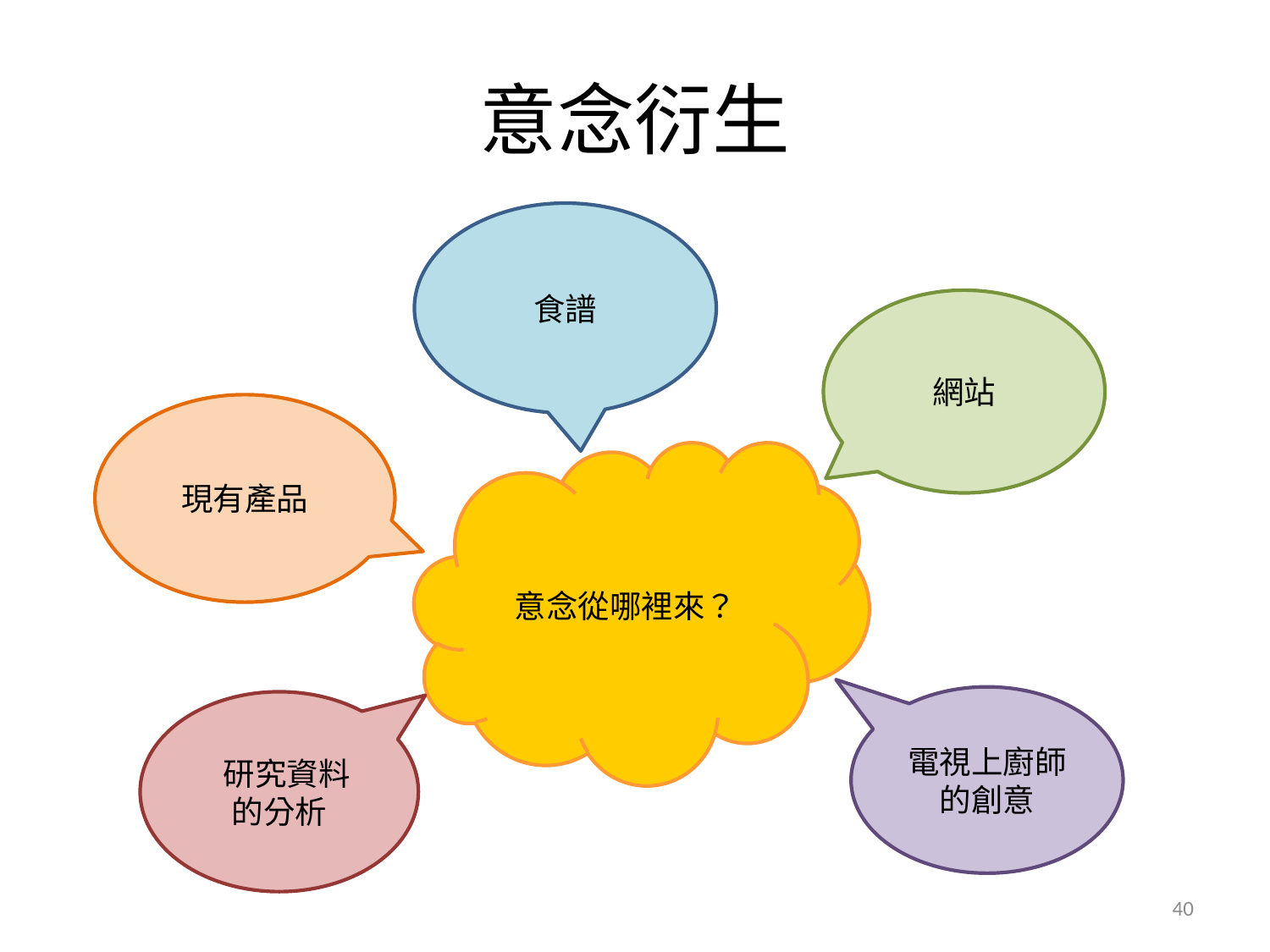

# 意念衍生
食譜
網站
現有產品
意念從哪裡來？
電視上廚師的創意
 研究資料的分析
40